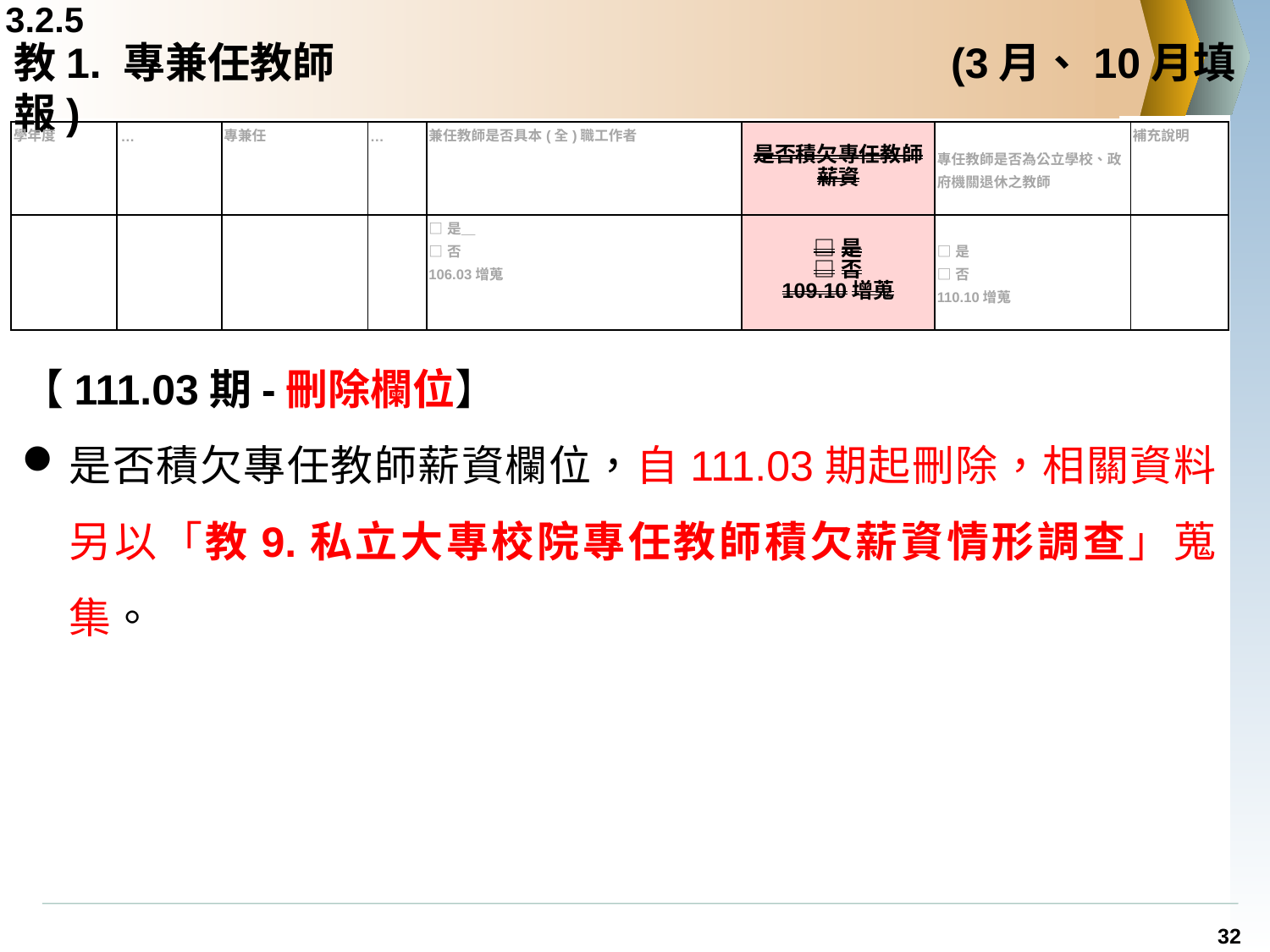

3.2.5
# 教1. 專兼任教師			 	          	    (3月、10月填報)
| 學年度 | … | 專兼任 | … | 兼任教師是否具本(全)職工作者 | 是否積欠專任教師薪資 | 專任教師是否為公立學校、政府機關退休之教師 | 補充說明 |
| --- | --- | --- | --- | --- | --- | --- | --- |
|  |  |  |  | □是＿ □否 106.03增蒐 | □是 □否 109.10增蒐 | □是 □否 110.10增蒐 |  |
【111.03期-刪除欄位】
是否積欠專任教師薪資欄位，自111.03期起刪除，相關資料另以「教9.私立大專校院專任教師積欠薪資情形調查」蒐集。